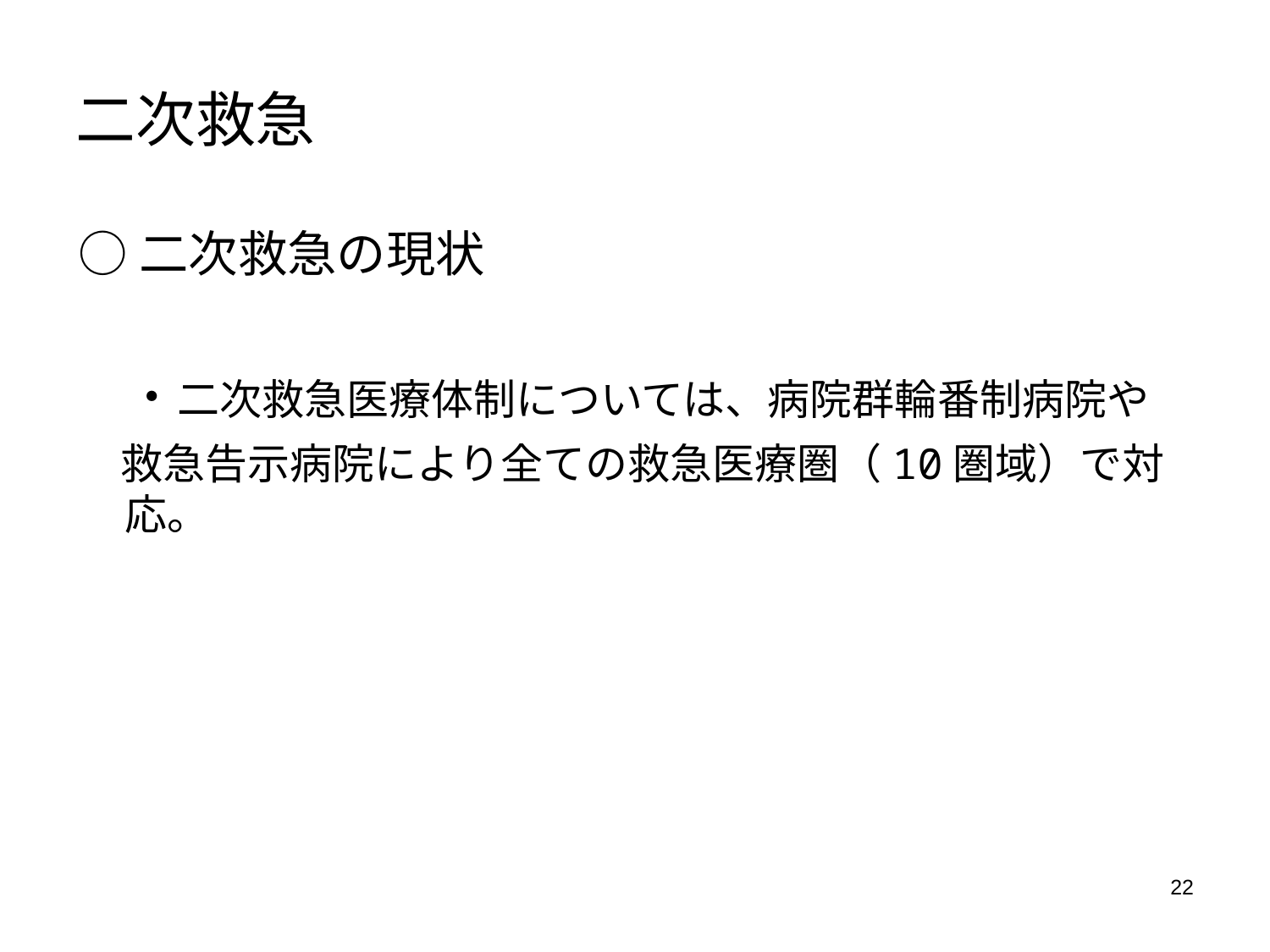

二次救急
○二次救急の現状

　・二次救急医療体制については、病院群輪番制病院や
　救急告示病院により全ての救急医療圏（10圏域）で対応。

22